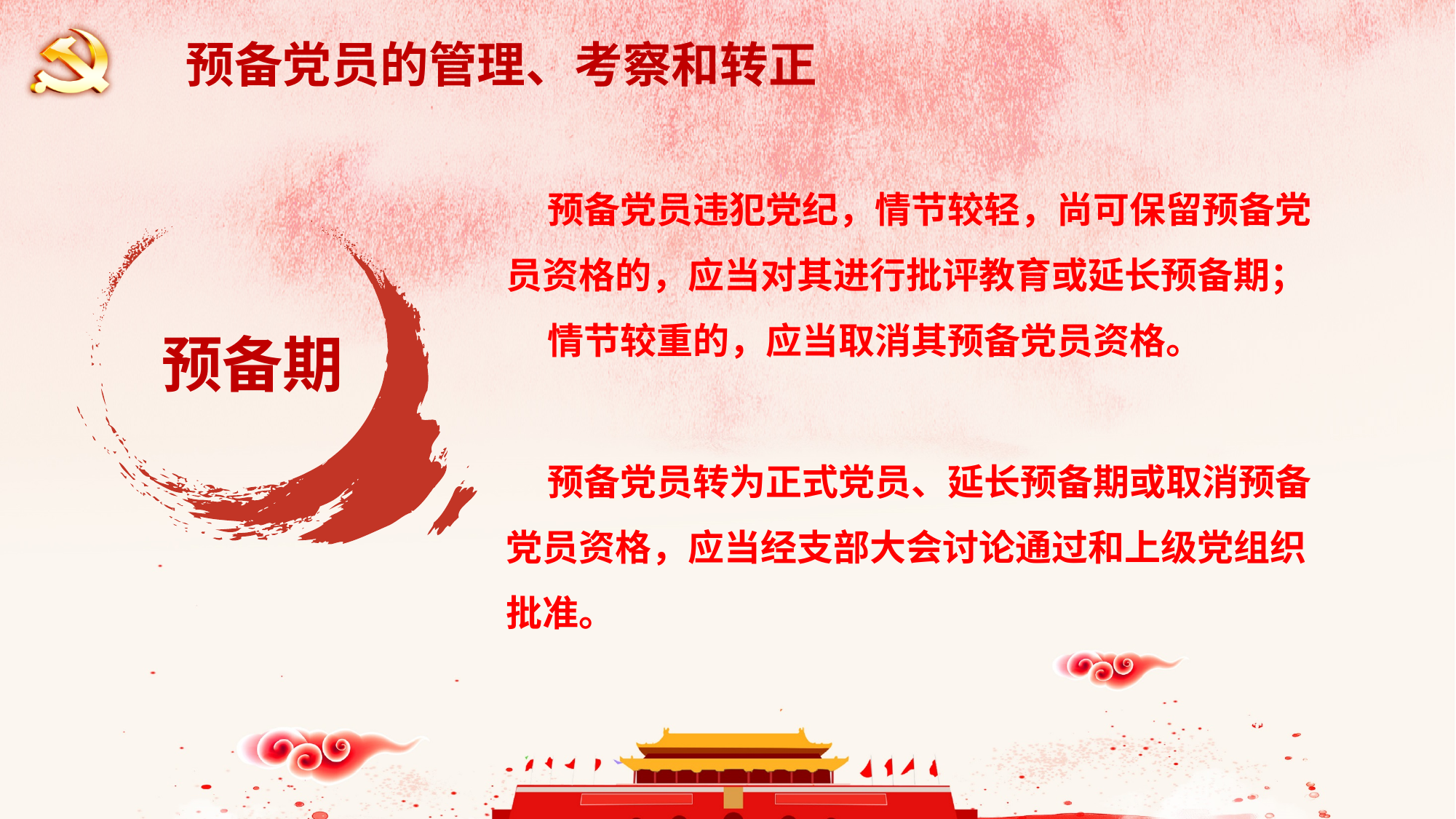

预备党员的管理、考察和转正
    预备党员违犯党纪，情节较轻，尚可保留预备党员资格的，应当对其进行批评教育或延长预备期；
    情节较重的，应当取消其预备党员资格。

 预备期
    预备党员转为正式党员、延长预备期或取消预备党员资格，应当经支部大会讨论通过和上级党组织批准。